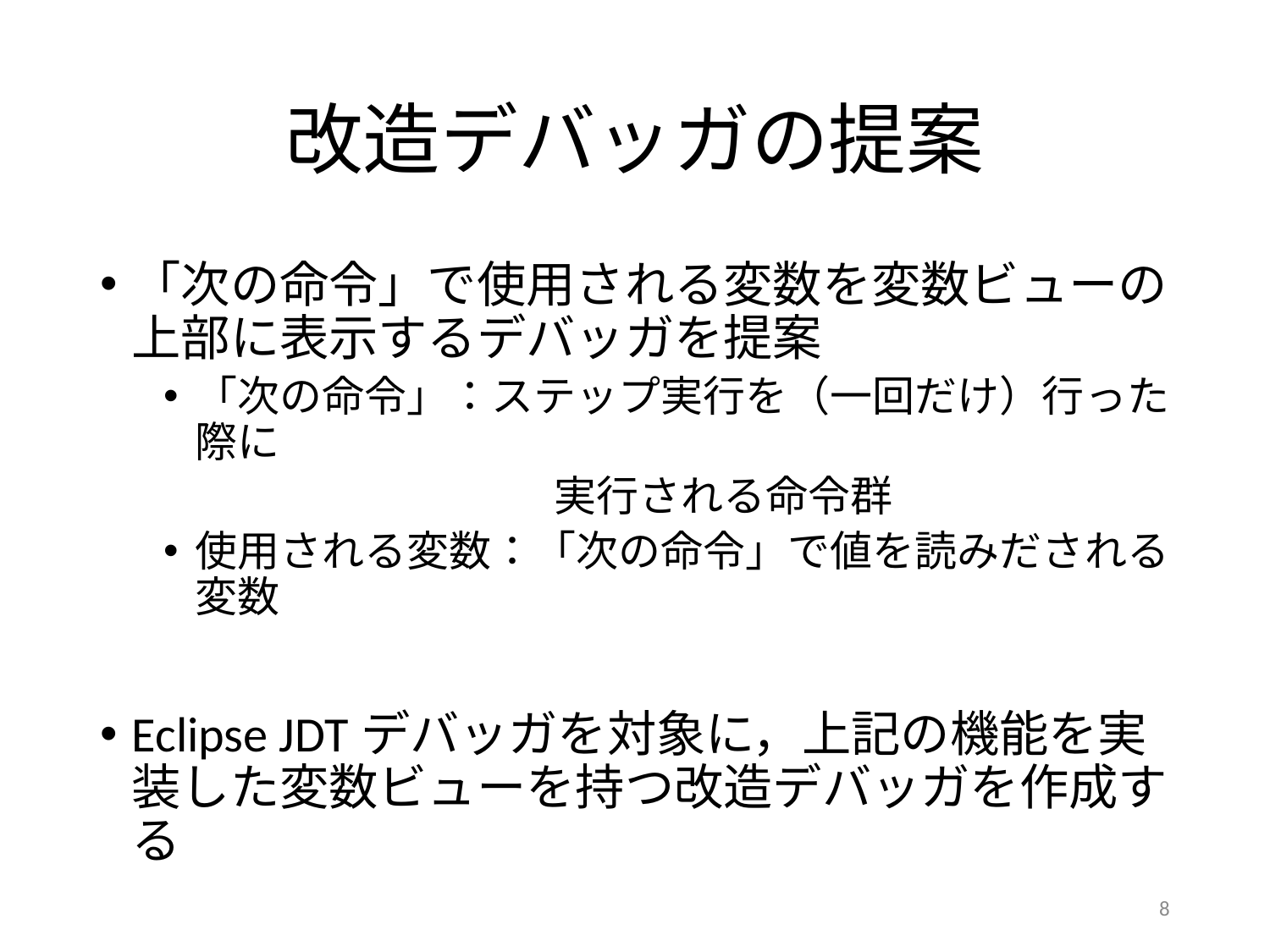

# 改造デバッガの提案
「次の命令」で使用される変数を変数ビューの上部に表示するデバッガを提案
「次の命令」：ステップ実行を（一回だけ）行った際に
　　　　　　　　 　実行される命令群
使用される変数：「次の命令」で値を読みだされる変数

Eclipse JDTデバッガを対象に，上記の機能を実装した変数ビューを持つ改造デバッガを作成する
8